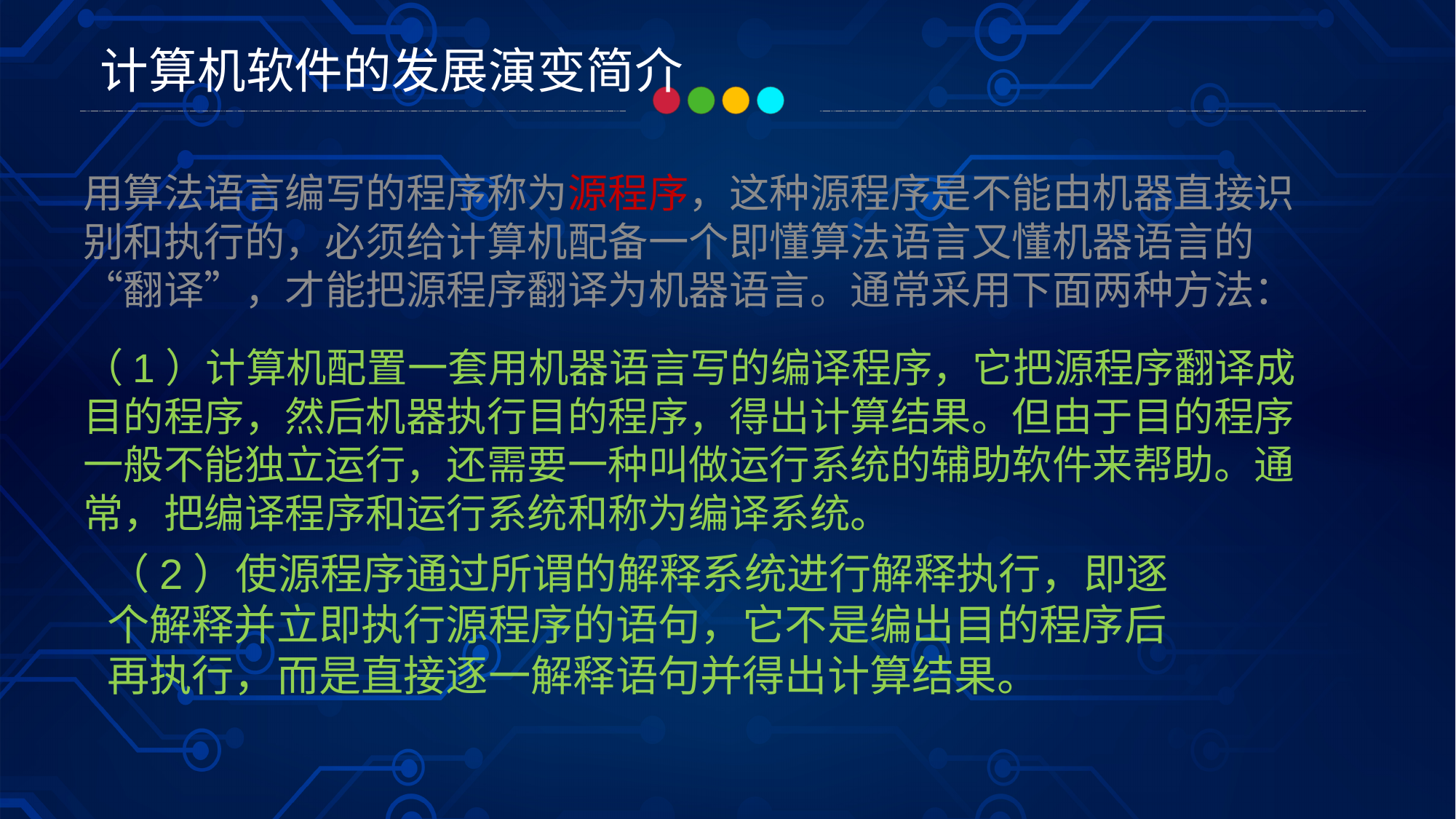

计算机软件的发展演变简介
用算法语言编写的程序称为源程序，这种源程序是不能由机器直接识别和执行的，必须给计算机配备一个即懂算法语言又懂机器语言的“翻译”，才能把源程序翻译为机器语言。通常采用下面两种方法：
（1）计算机配置一套用机器语言写的编译程序，它把源程序翻译成目的程序，然后机器执行目的程序，得出计算结果。但由于目的程序一般不能独立运行，还需要一种叫做运行系统的辅助软件来帮助。通常，把编译程序和运行系统和称为编译系统。
（2）使源程序通过所谓的解释系统进行解释执行，即逐个解释并立即执行源程序的语句，它不是编出目的程序后再执行，而是直接逐一解释语句并得出计算结果。